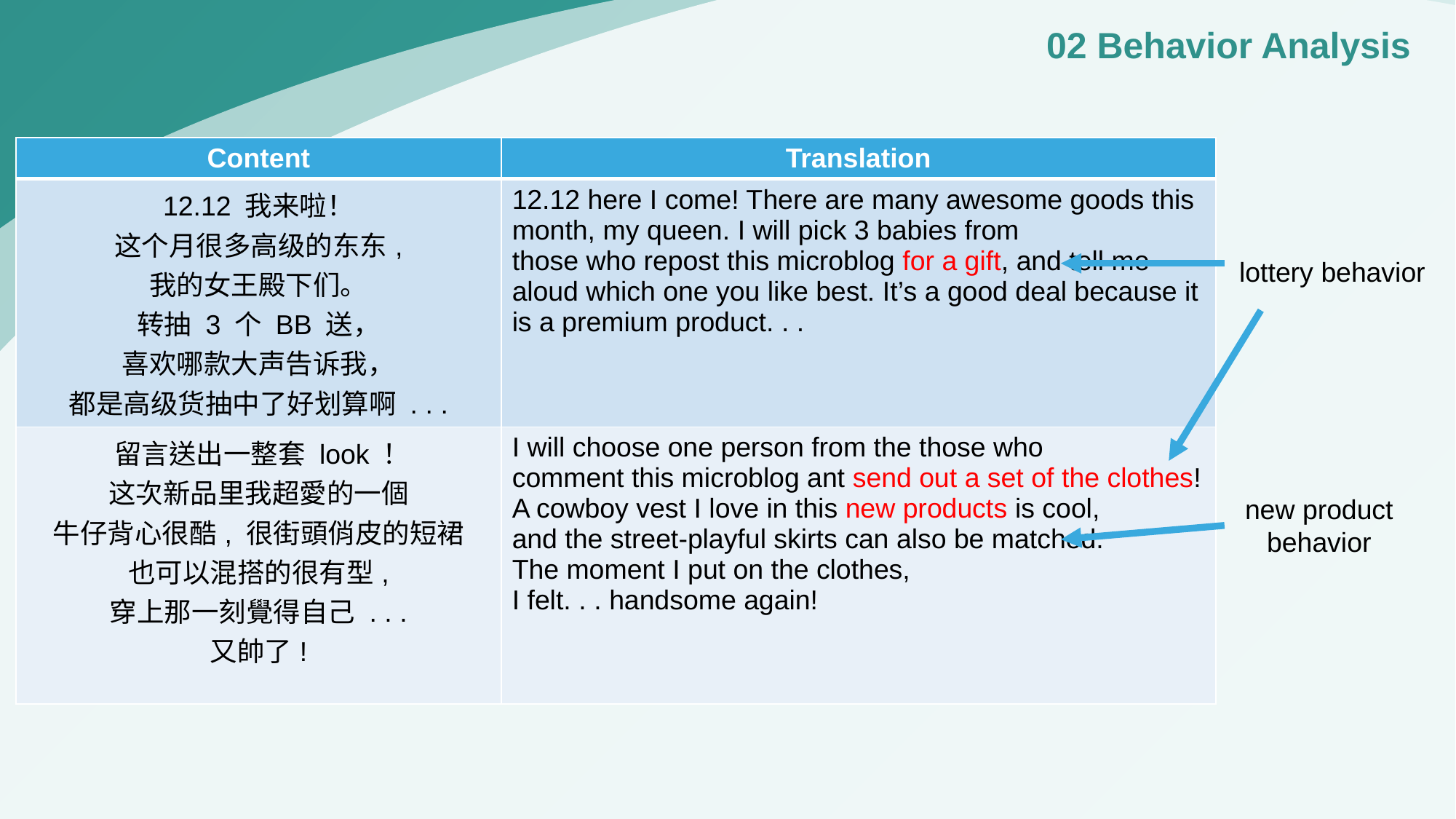

02 Behavior Analysis

| Content | Translation |
| --- | --- |
| 12.12 我来啦！ 这个月很多高级的东东, 我的女王殿下们。 转抽 3 个 BB 送， 喜欢哪款大声告诉我， 都是高级货抽中了好划算啊 . . . | 12.12 here I come! There are many awesome goods this month, my queen. I will pick 3 babies from those who repost this microblog for a gift, and tell me aloud which one you like best. It’s a good deal because it is a premium product. . . |
| 留言送出一整套 look！ 这次新品里我超愛的一個 牛仔背心很酷, 很街頭俏皮的短裙 也可以混搭的很有型, 穿上那一刻覺得自己 . . . 又帥了! | I will choose one person from the those who comment this microblog ant send out a set of the clothes! A cowboy vest I love in this new products is cool, and the street-playful skirts can also be matched. The moment I put on the clothes, I felt. . . handsome again! |
lottery behavior
new product
behavior